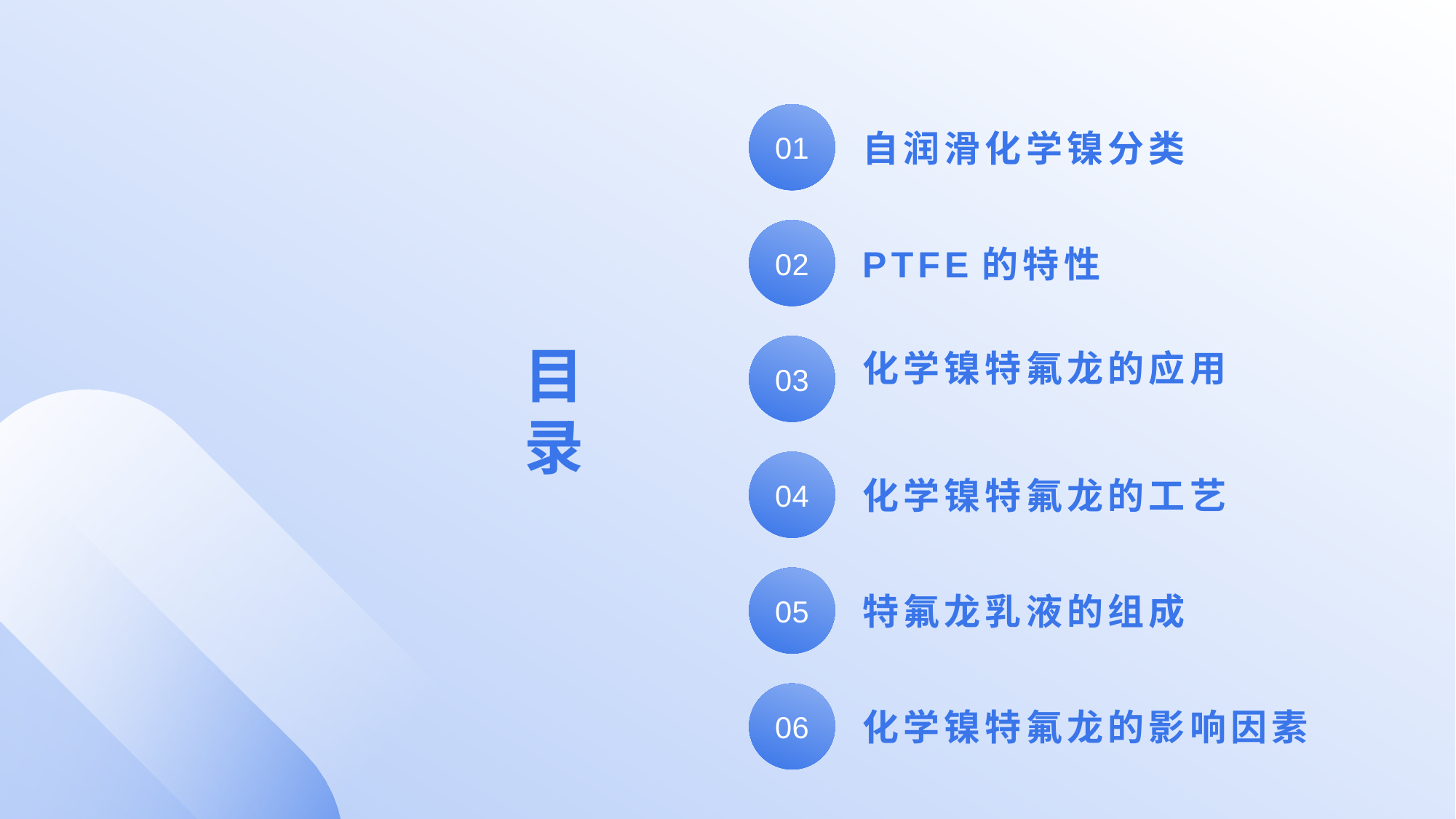

01
自润滑化学镍分类
02
PTFE的特性
03
目录
化学镍特氟龙的应用

04
化学镍特氟龙的工艺
05
特氟龙乳液的组成
06
化学镍特氟龙的影响因素